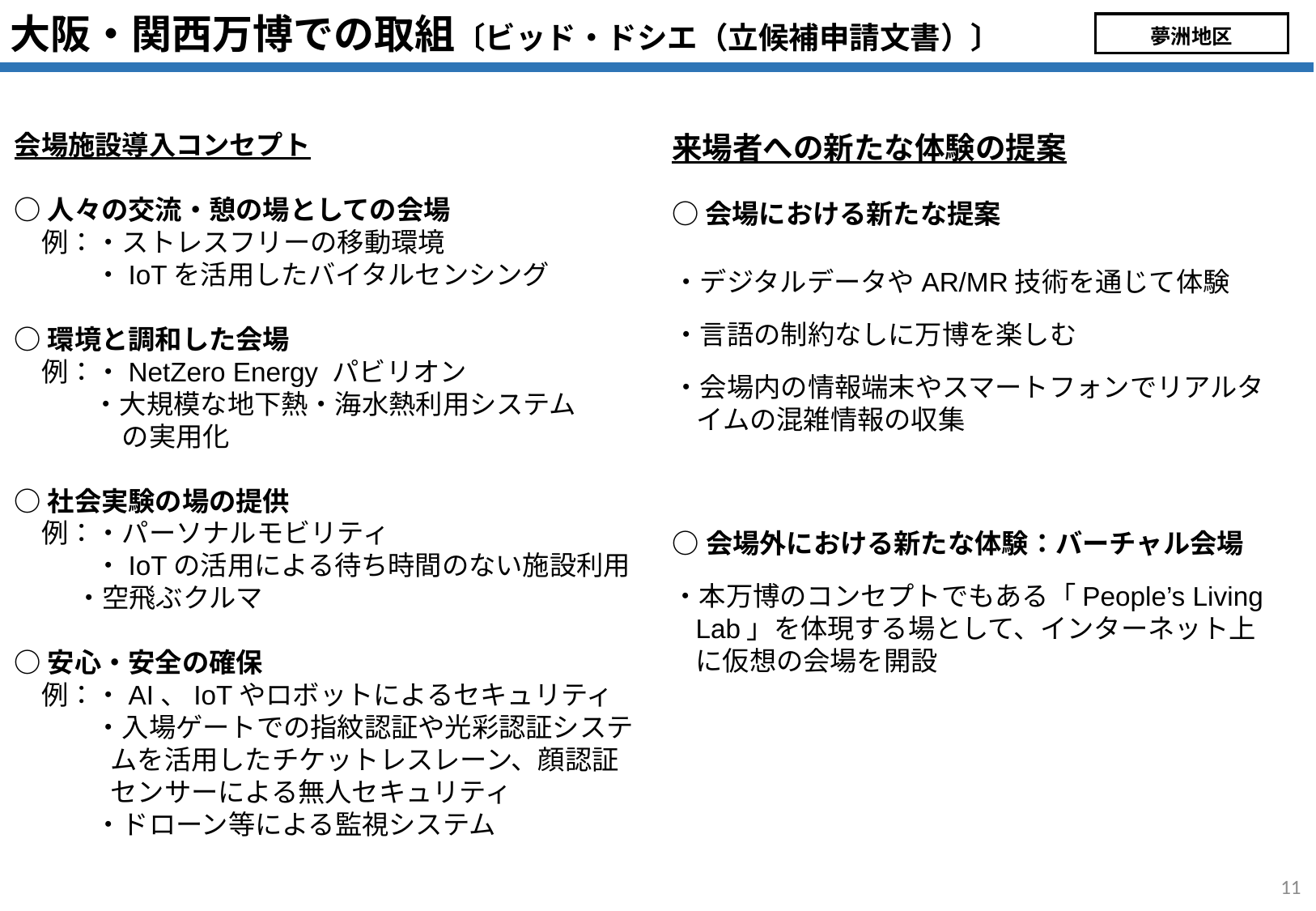

大阪・関西万博での取組〔ビッド・ドシエ（立候補申請文書）〕
夢洲地区
会場施設導入コンセプト

○人々の交流・憩の場としての会場
　例：・ストレスフリーの移動環境
　　　・IoTを活用したバイタルセンシング

○環境と調和した会場
　例：・NetZero Energy パビリオン
  　　 ・大規模な地下熱・海水熱利用システム
　　　　の実用化

○社会実験の場の提供
　例：・パーソナルモビリティ
　　　・IoTの活用による待ち時間のない施設利用
         ・空飛ぶクルマ

○安心・安全の確保
　例：・AI、IoTやロボットによるセキュリティ
　　　・入場ゲートでの指紋認証や光彩認証システムを活用したチケットレスレーン、顔認証センサーによる無人セキュリティ
　　　・ドローン等による監視システム
来場者への新たな体験の提案

○会場における新たな提案
・デジタルデータやAR/MR技術を通じて体験
・言語の制約なしに万博を楽しむ
・会場内の情報端末やスマートフォンでリアルタイムの混雑情報の収集
○会場外における新たな体験：バーチャル会場
・本万博のコンセプトでもある「People’s Living Lab」を体現する場として、インターネット上に仮想の会場を開設
11